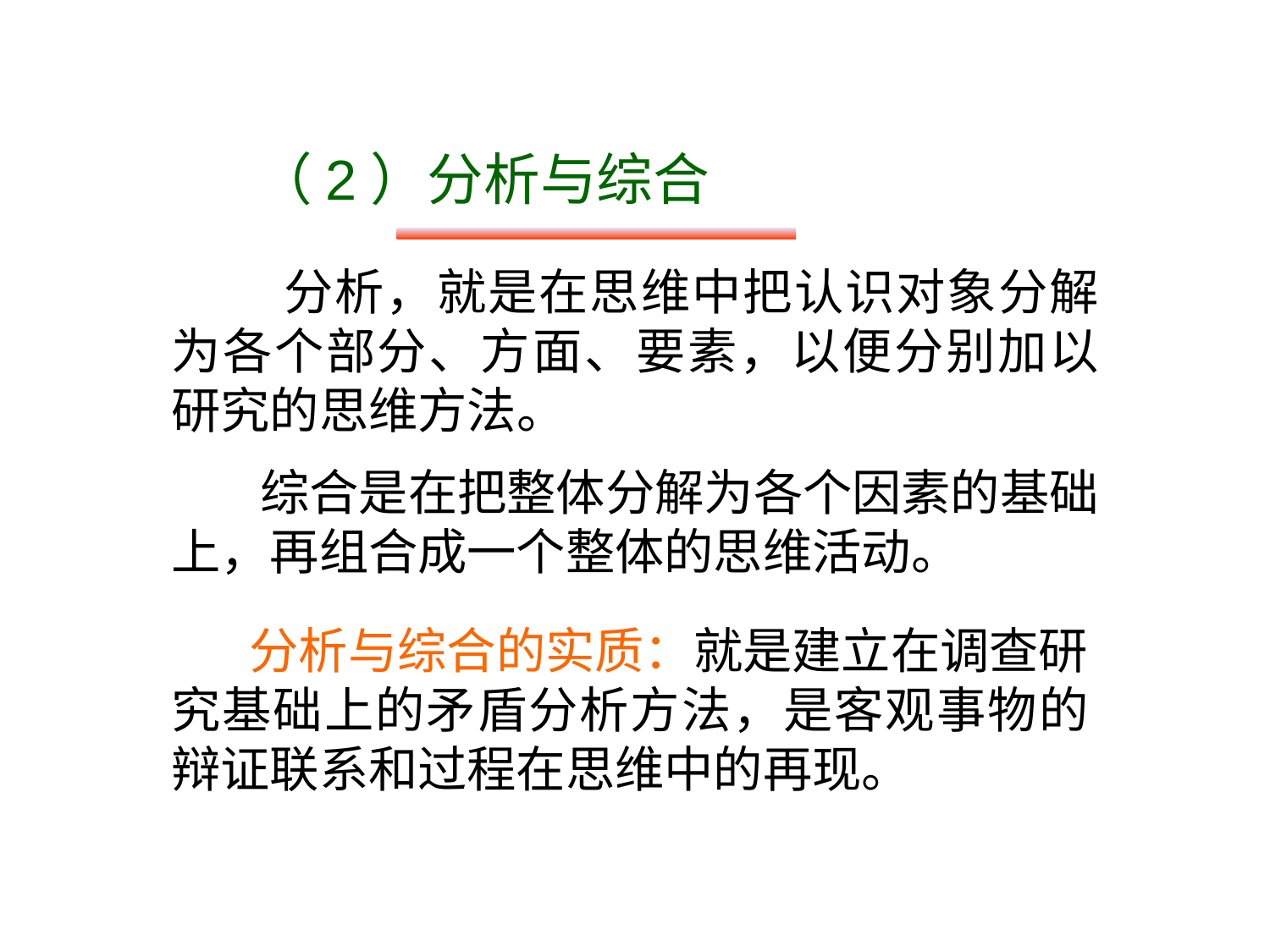

（2）分析与综合

         分析，就是在思维中把认识对象分解为各个部分、方面、要素，以便分别加以研究的思维方法。
       综合是在把整体分解为各个因素的基础上，再组合成一个整体的思维活动。
      分析与综合的实质：就是建立在调查研究基础上的矛盾分析方法，是客观事物的辩证联系和过程在思维中的再现。